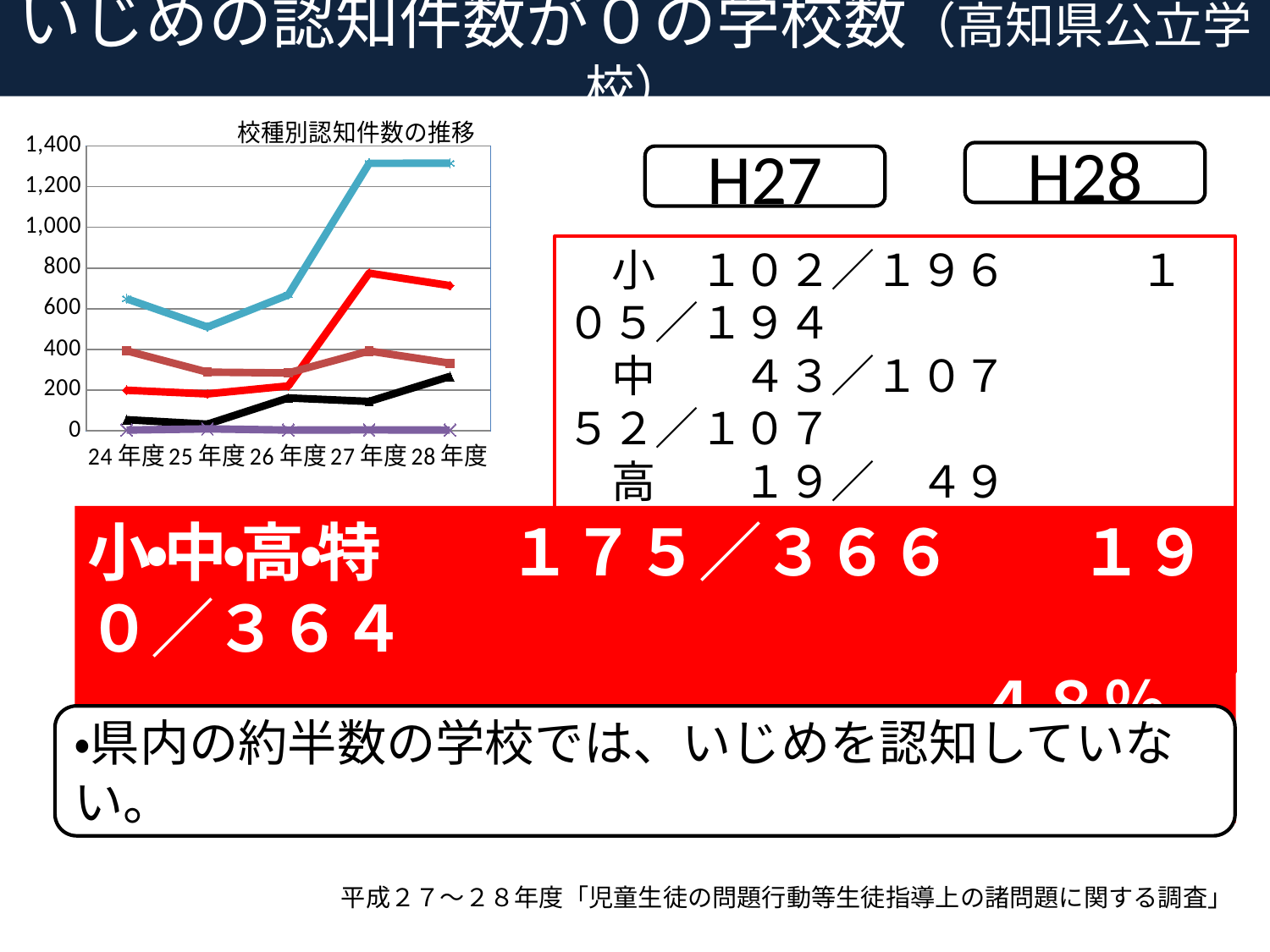

いじめの認知件数が０の学校数（高知県公立学校）

### Chart: 校種別認知件数の推移

| Category | 小学校 | 中学校 | 高等学校 | 特別支援学校 | 合計 |
|---|---|---|---|---|---|
| 24年度 | 199.0 | 393.0 | 54.0 | 3.0 | 649.0 |
| 25年度 | 181.0 | 288.0 | 32.0 | 9.0 | 510.0 |
| 26年度 | 220.0 | 284.0 | 161.0 | 3.0 | 668.0 |
| 27年度 | 775.0 | 392.0 | 144.0 | 4.0 | 1315.0 |
| 28年度 | 714.0 | 332.0 | 267.0 | 3.0 | 1316.0 |
H28
H27
　小　１０２／１９６　　　１０５／１９４
　中　　４３／１０７　　　　５２／１０７
　高　　１９／　４９　　　　２２／　４９
　特　　１１／　１４　　　　１１／　１４
小・中・高・特　　１７５／３６６　　１９０／３６４
　　　　　　　　　　　　　　４８％　　　　５２％
・県内の約半数の学校では、いじめを認知していない。
平成２７～２８年度「児童生徒の問題行動等生徒指導上の諸問題に関する調査」